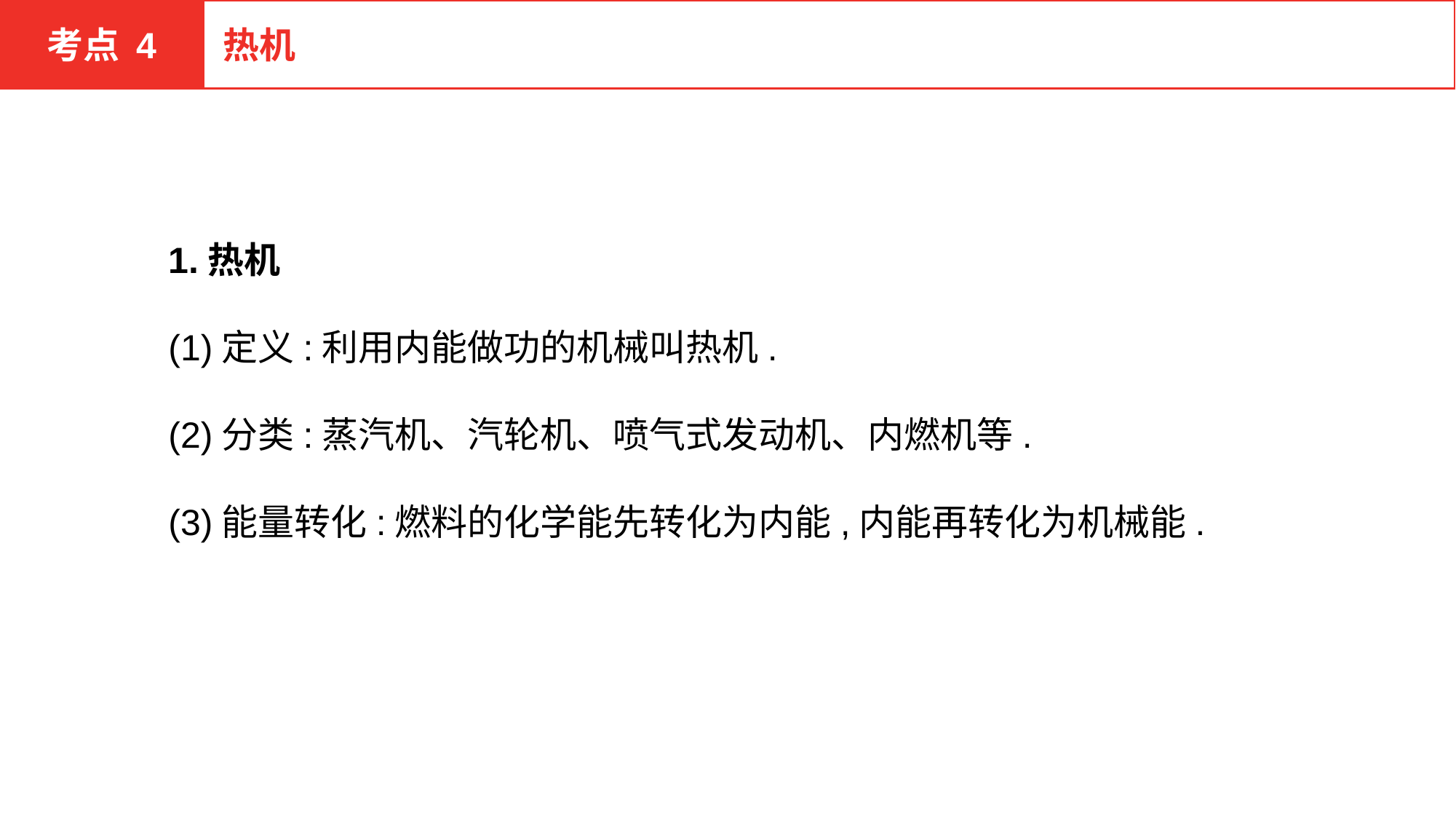

考点 4
热机
1.热机
(1)定义:利用内能做功的机械叫热机.
(2)分类:蒸汽机、汽轮机、喷气式发动机、内燃机等.
(3)能量转化:燃料的化学能先转化为内能,内能再转化为机械能.